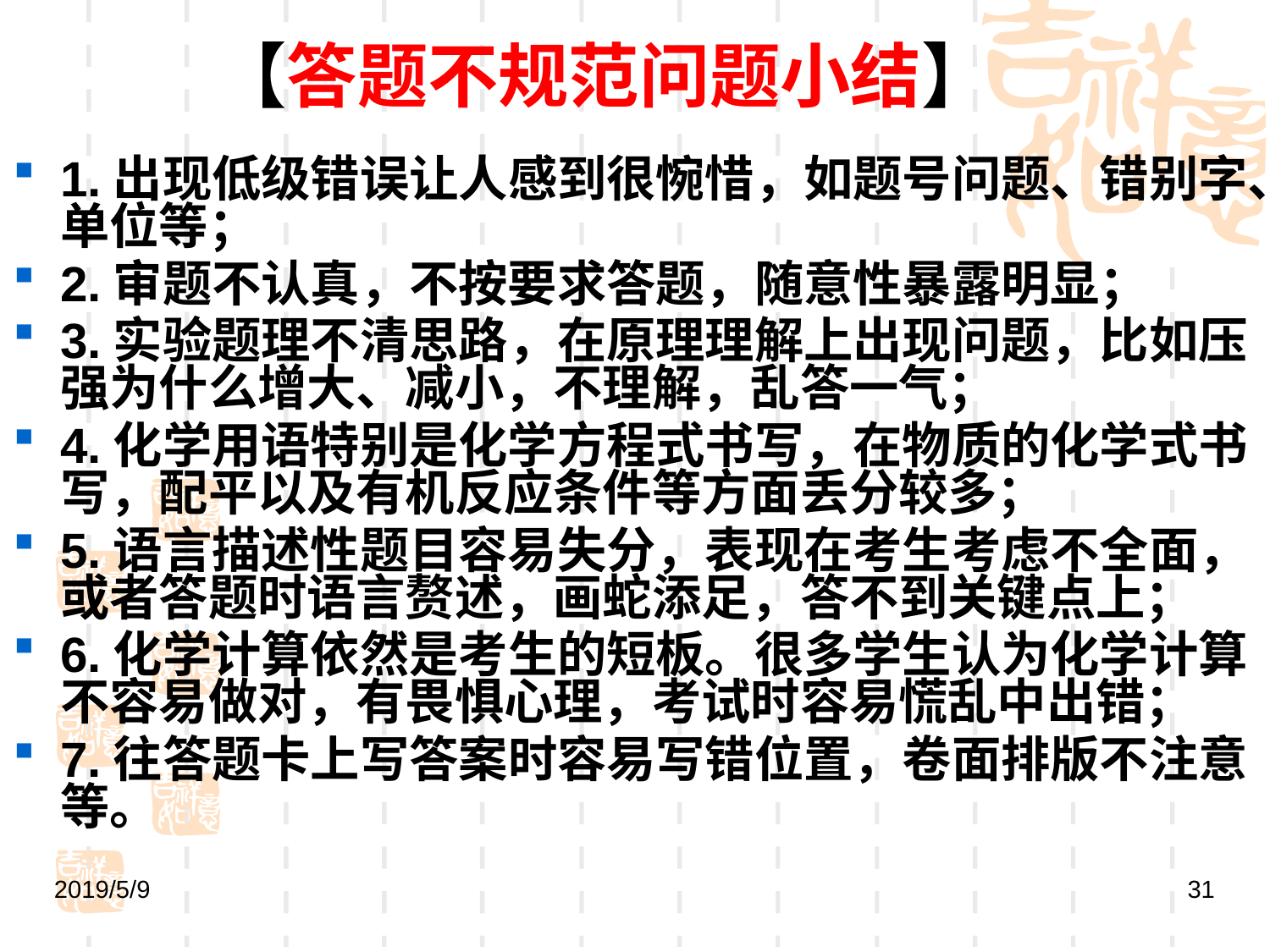

【答题不规范问题小结】

1.出现低级错误让人感到很惋惜，如题号问题、错别字、单位等；
2.审题不认真，不按要求答题，随意性暴露明显；
3.实验题理不清思路，在原理理解上出现问题，比如压强为什么增大、减小，不理解，乱答一气；
4.化学用语特别是化学方程式书写，在物质的化学式书写，配平以及有机反应条件等方面丢分较多；
5.语言描述性题目容易失分，表现在考生考虑不全面，或者答题时语言赘述，画蛇添足，答不到关键点上；
6.化学计算依然是考生的短板。很多学生认为化学计算不容易做对，有畏惧心理，考试时容易慌乱中出错；
7.往答题卡上写答案时容易写错位置，卷面排版不注意等。
2019/5/9
31